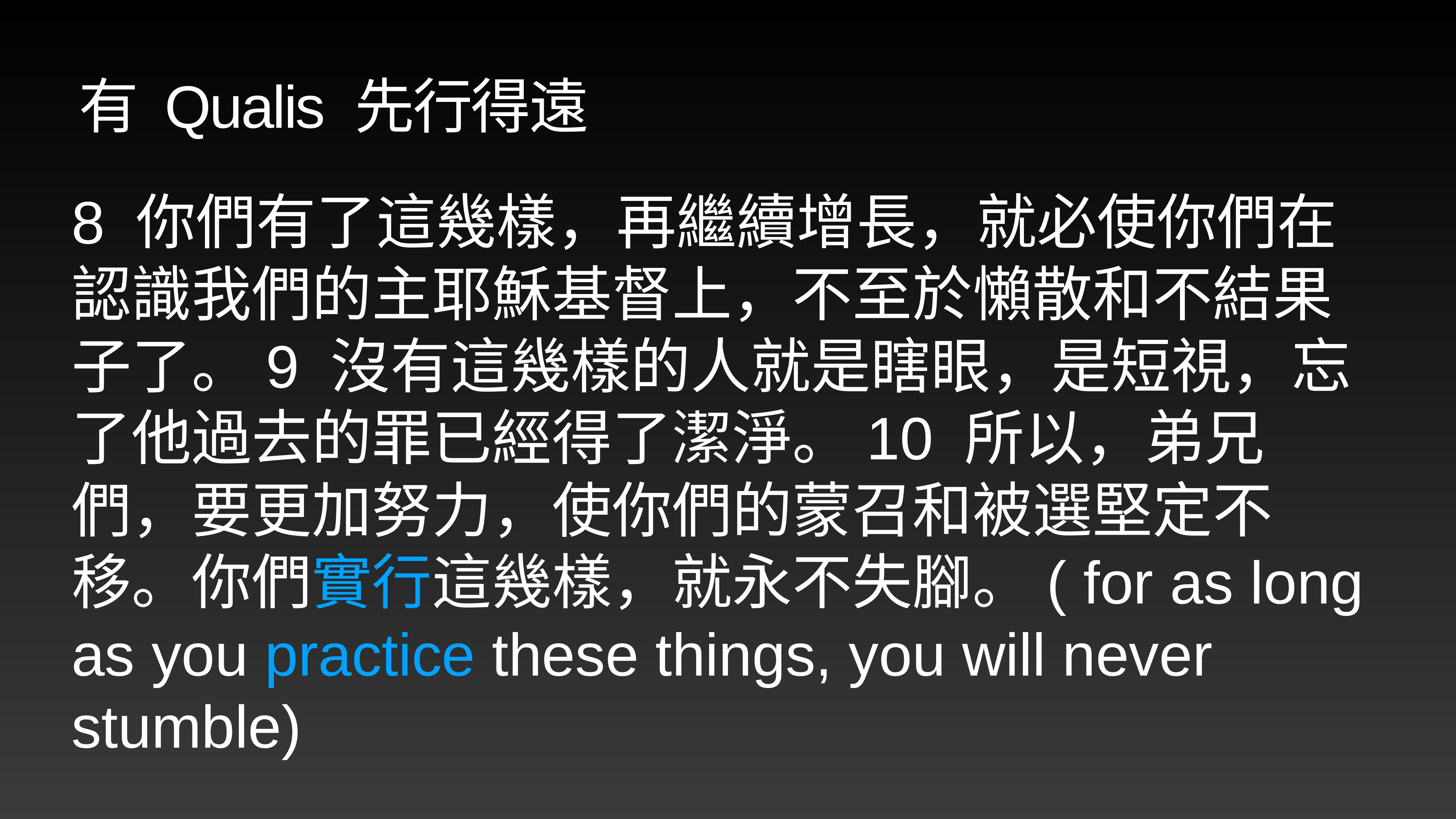

# 有 Qualis 先行得遠
8 你們有了這幾樣，再繼續增長，就必使你們在認識我們的主耶穌基督上，不至於懶散和不結果子了。9 沒有這幾樣的人就是瞎眼，是短視，忘了他過去的罪已經得了潔淨。10 所以，弟兄們，要更加努力，使你們的蒙召和被選堅定不移。你們實行這幾樣，就永不失腳。( for as long as you practice these things, you will never stumble)